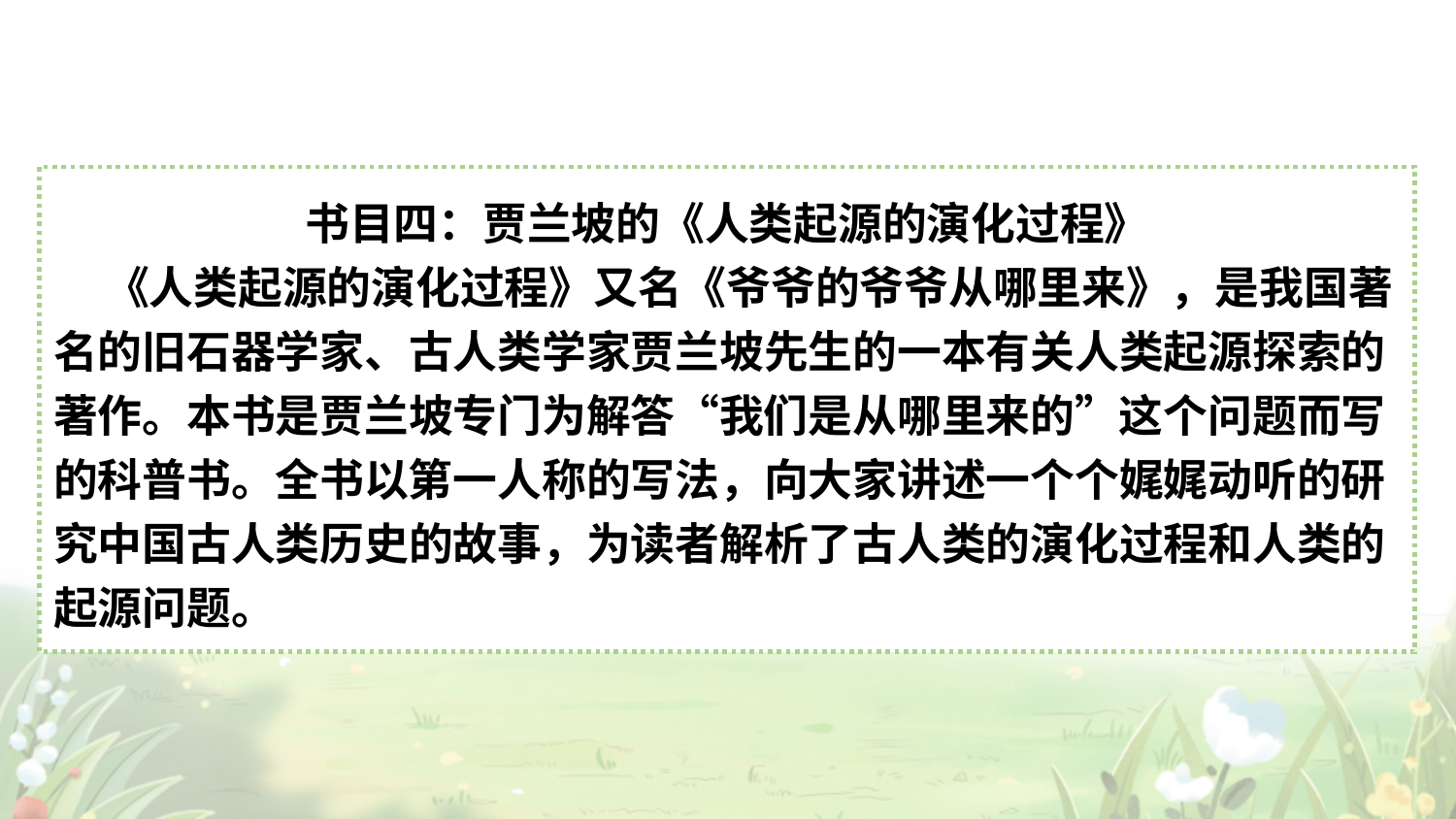

书目四：贾兰坡的《人类起源的演化过程》
    《人类起源的演化过程》又名《爷爷的爷爷从哪里来》，是我国著名的旧石器学家、古人类学家贾兰坡先生的一本有关人类起源探索的著作。本书是贾兰坡专门为解答“我们是从哪里来的”这个问题而写的科普书。全书以第一人称的写法，向大家讲述一个个娓娓动听的研究中国古人类历史的故事，为读者解析了古人类的演化过程和人类的起源问题。